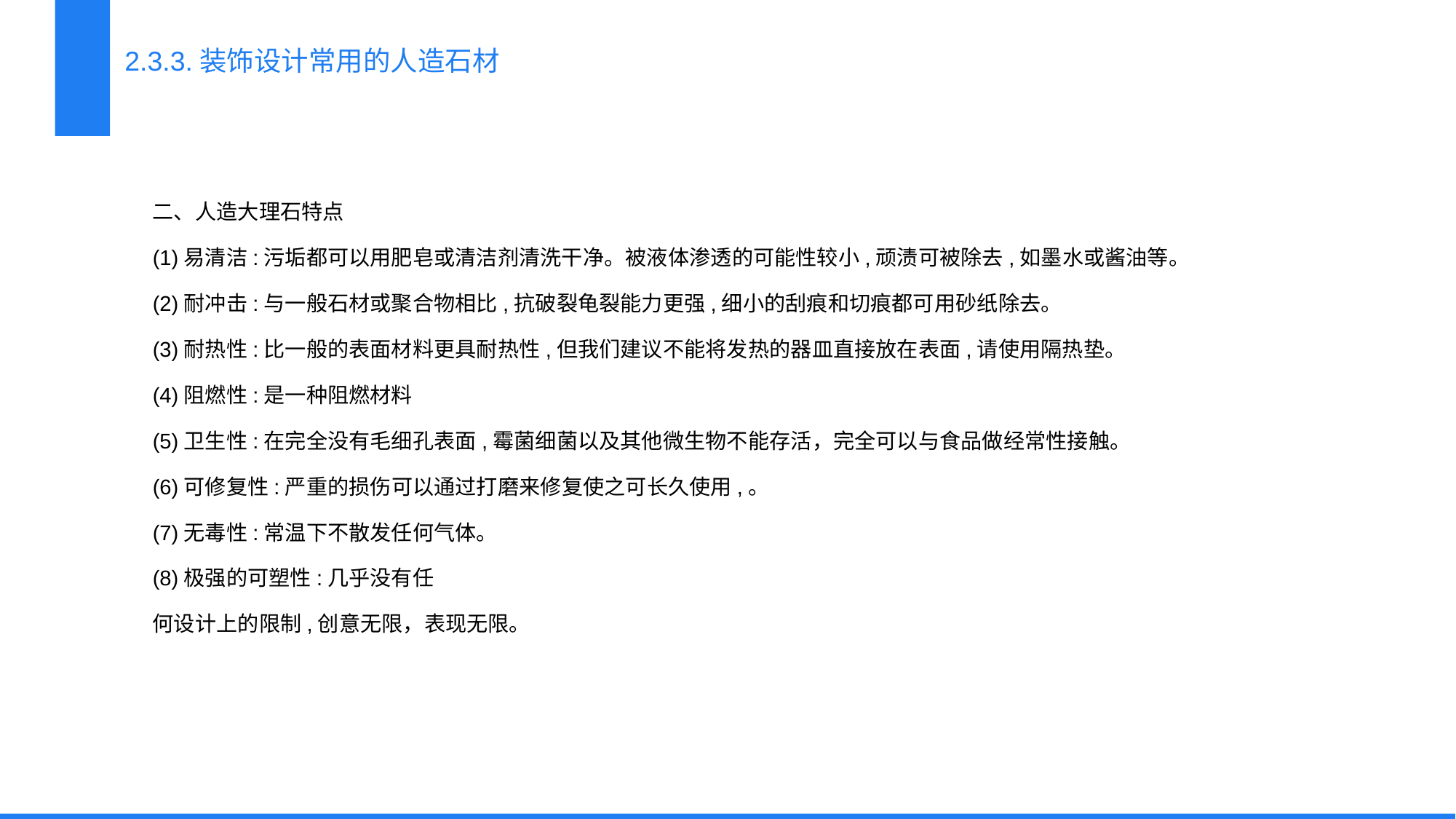

2.3.3.装饰设计常用的人造石材

二、人造大理石特点
(1)易清洁:污垢都可以用肥皂或清洁剂清洗干净。被液体渗透的可能性较小,顽渍可被除去,如墨水或酱油等。
(2)耐冲击:与一般石材或聚合物相比,抗破裂龟裂能力更强,细小的刮痕和切痕都可用砂纸除去。
(3)耐热性:比一般的表面材料更具耐热性,但我们建议不能将发热的器皿直接放在表面,请使用隔热垫。
(4)阻燃性:是一种阻燃材料
(5)卫生性:在完全没有毛细孔表面,霉菌细菌以及其他微生物不能存活，完全可以与食品做经常性接触。
(6)可修复性:严重的损伤可以通过打磨来修复使之可长久使用,。
(7)无毒性:常温下不散发任何气体。
(8)极强的可塑性:几乎没有任
何设计上的限制,创意无限，表现无限。